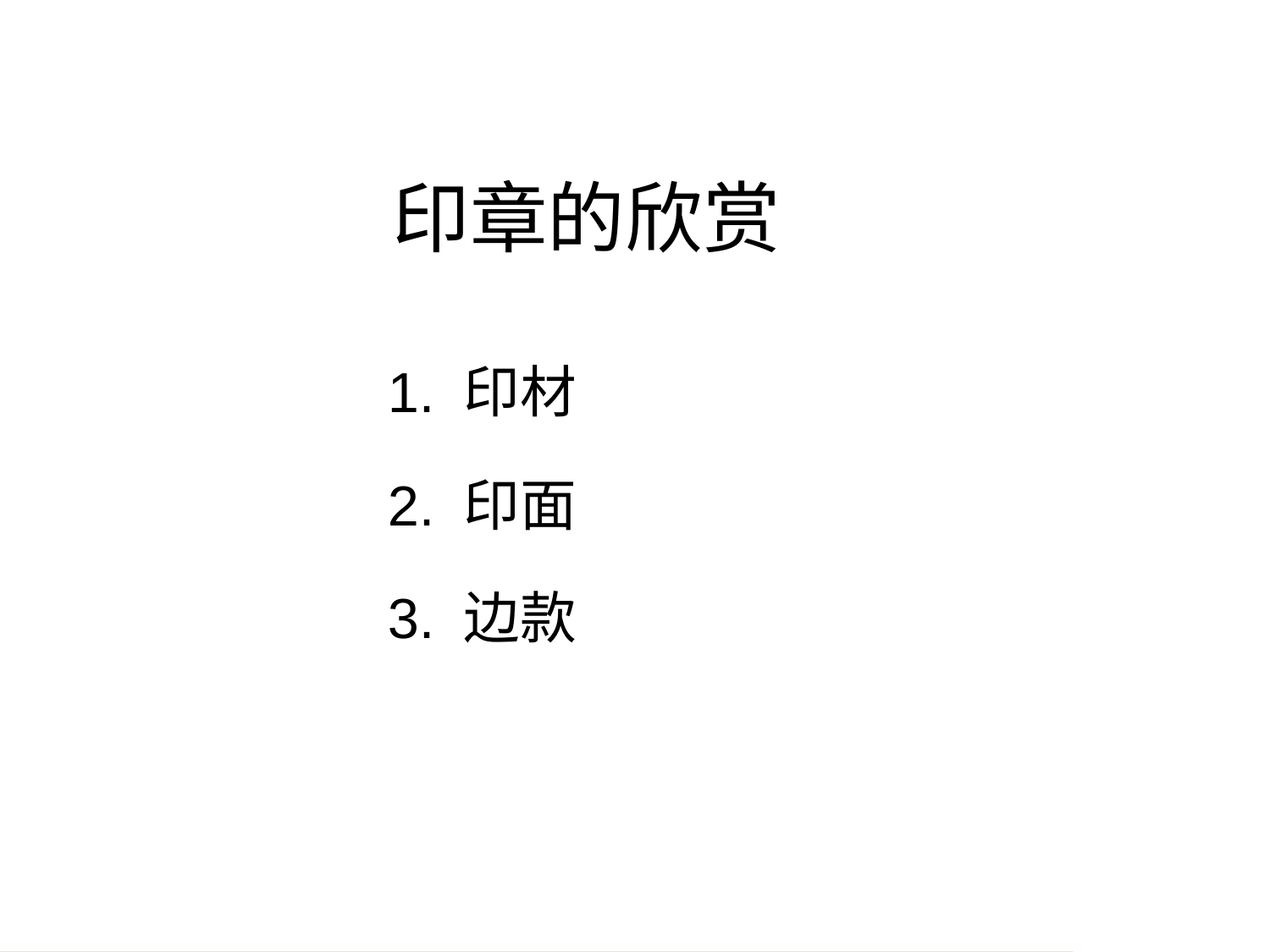

# 印章的欣赏
1. 印材
2. 印面
3. 边款